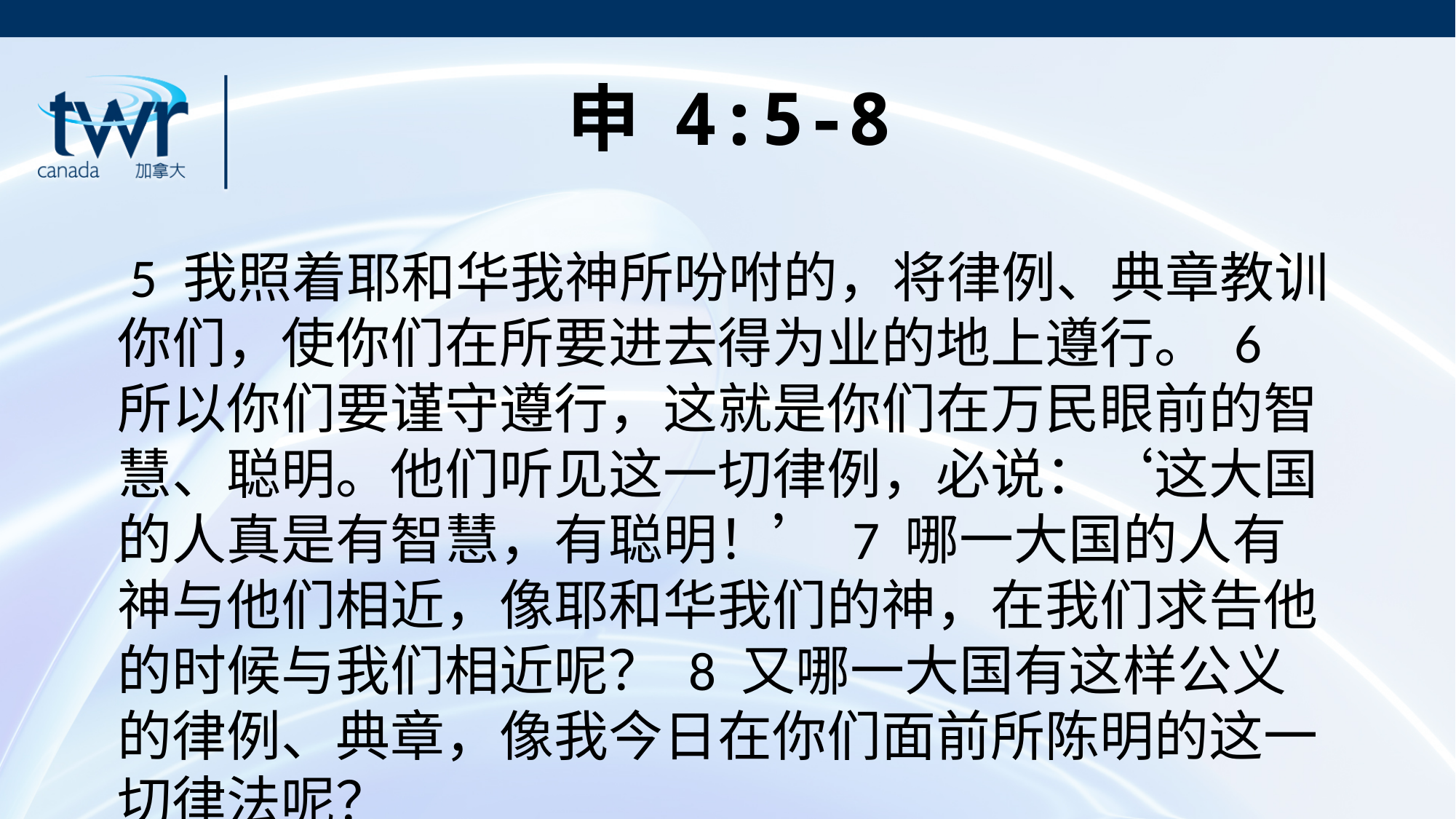

申 4:5-8
 5 我照着耶和华我神所吩咐的，将律例、典章教训你们，使你们在所要进去得为业的地上遵行。 6 所以你们要谨守遵行，这就是你们在万民眼前的智慧、聪明。他们听见这一切律例，必说：‘这大国的人真是有智慧，有聪明！’ 7 哪一大国的人有神与他们相近，像耶和华我们的神，在我们求告他的时候与我们相近呢？ 8 又哪一大国有这样公义的律例、典章，像我今日在你们面前所陈明的这一切律法呢？